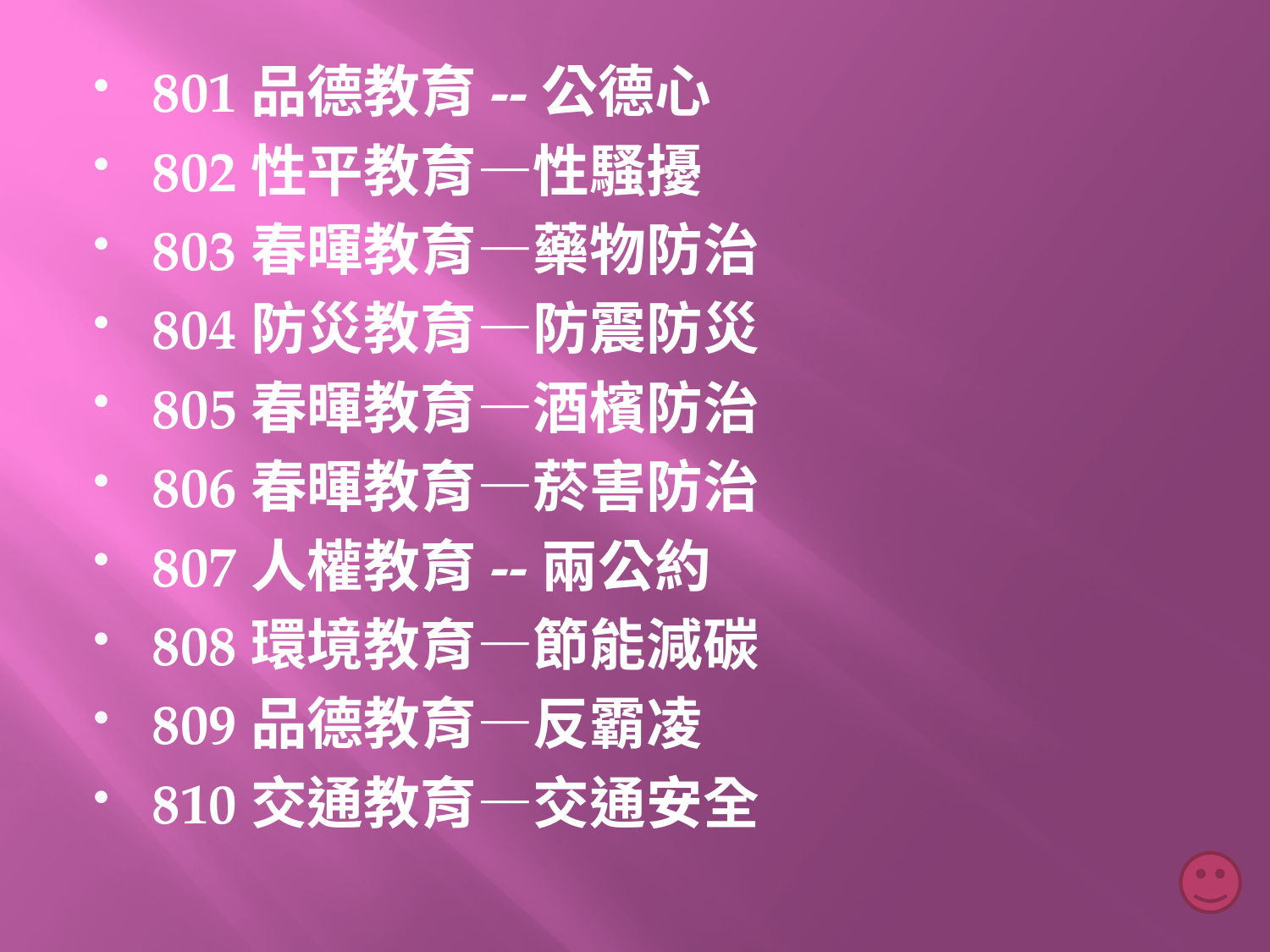

#
801品德教育--公德心
802性平教育—性騷擾
803春暉教育—藥物防治
804防災教育—防震防災
805春暉教育—酒檳防治
806春暉教育—菸害防治
807人權教育--兩公約
808環境教育—節能減碳
809品德教育—反霸凌
810交通教育—交通安全